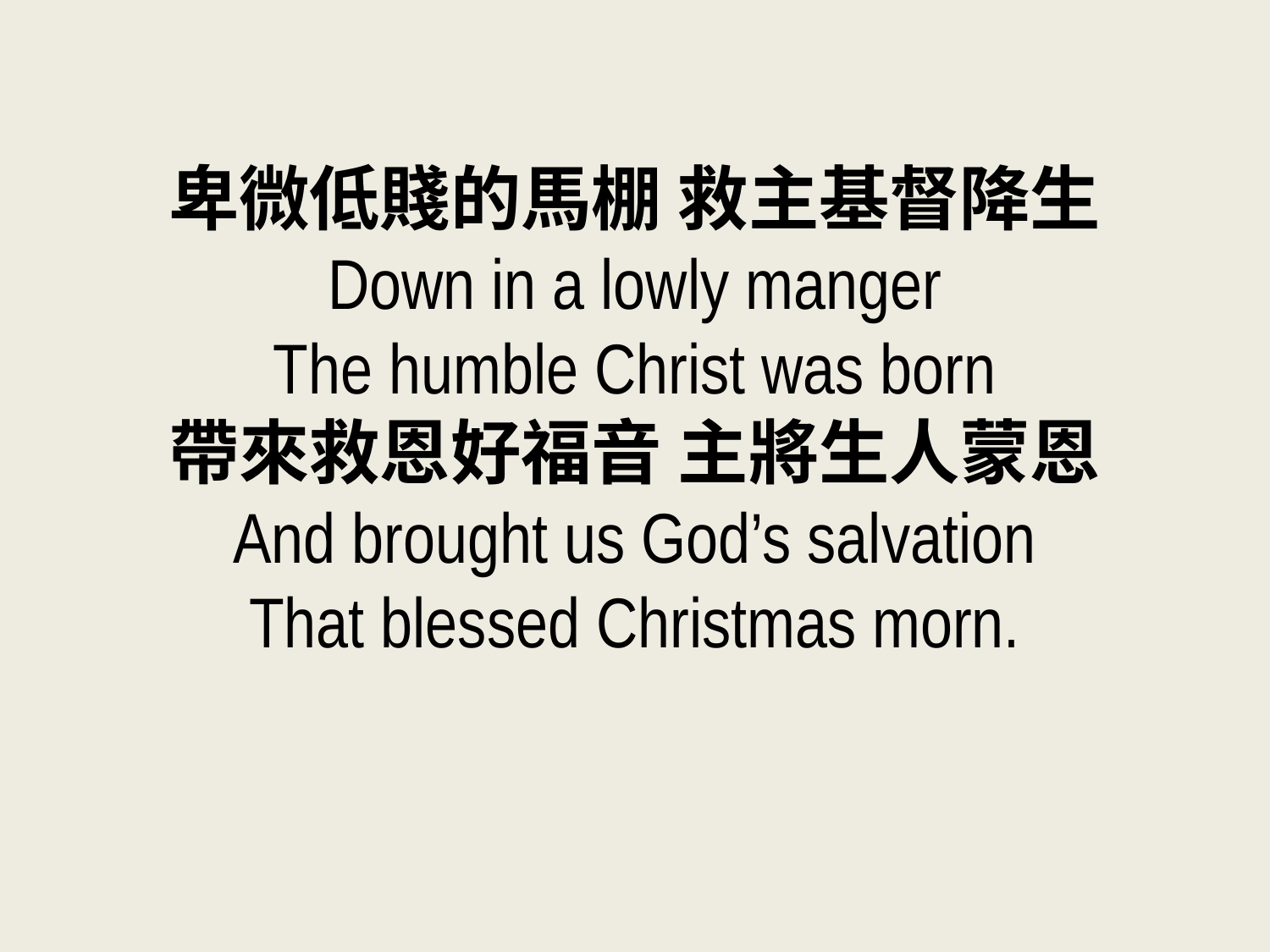

卑微低賤的馬棚 救主基督降生
Down in a lowly manger
The humble Christ was born
帶來救恩好福音 主將生人蒙恩
And brought us God’s salvation
That blessed Christmas morn.